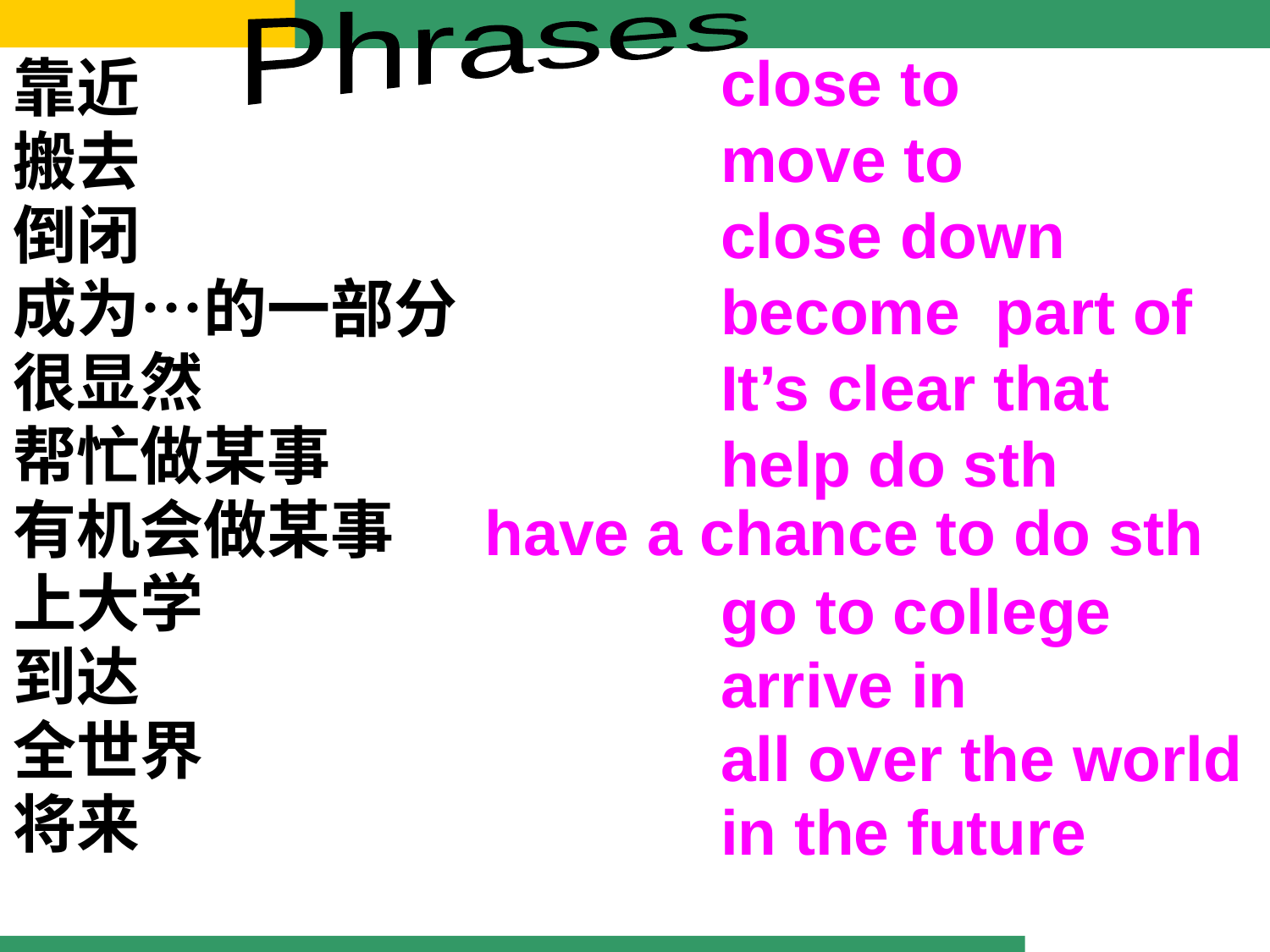

Phrases
close to
move to
close down
become  part of
It’s clear that
help do sth

go to college
arrive in
all over the world
in the future
靠近
搬去
倒闭
成为…的一部分
很显然
帮忙做某事
有机会做某事
上大学
到达
全世界
将来
have a chance to do sth